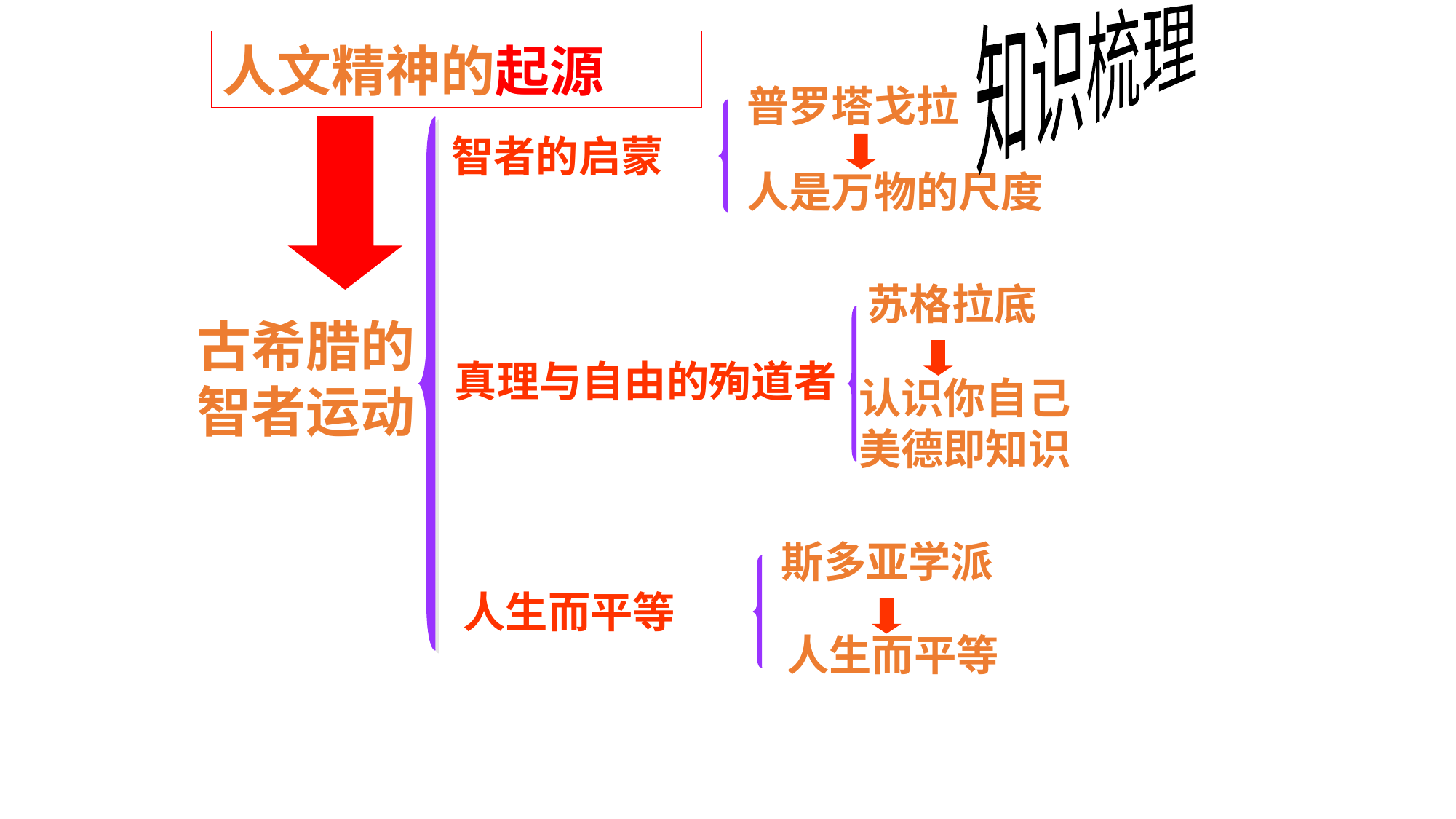

知识梳理
人文精神的起源
普罗塔戈拉

智者的启蒙

人是万物的尺度
苏格拉底
古希腊的
智者运动

真理与自由的殉道者

认识你自己
美德即知识
斯多亚学派

人生而平等

人生而平等

30